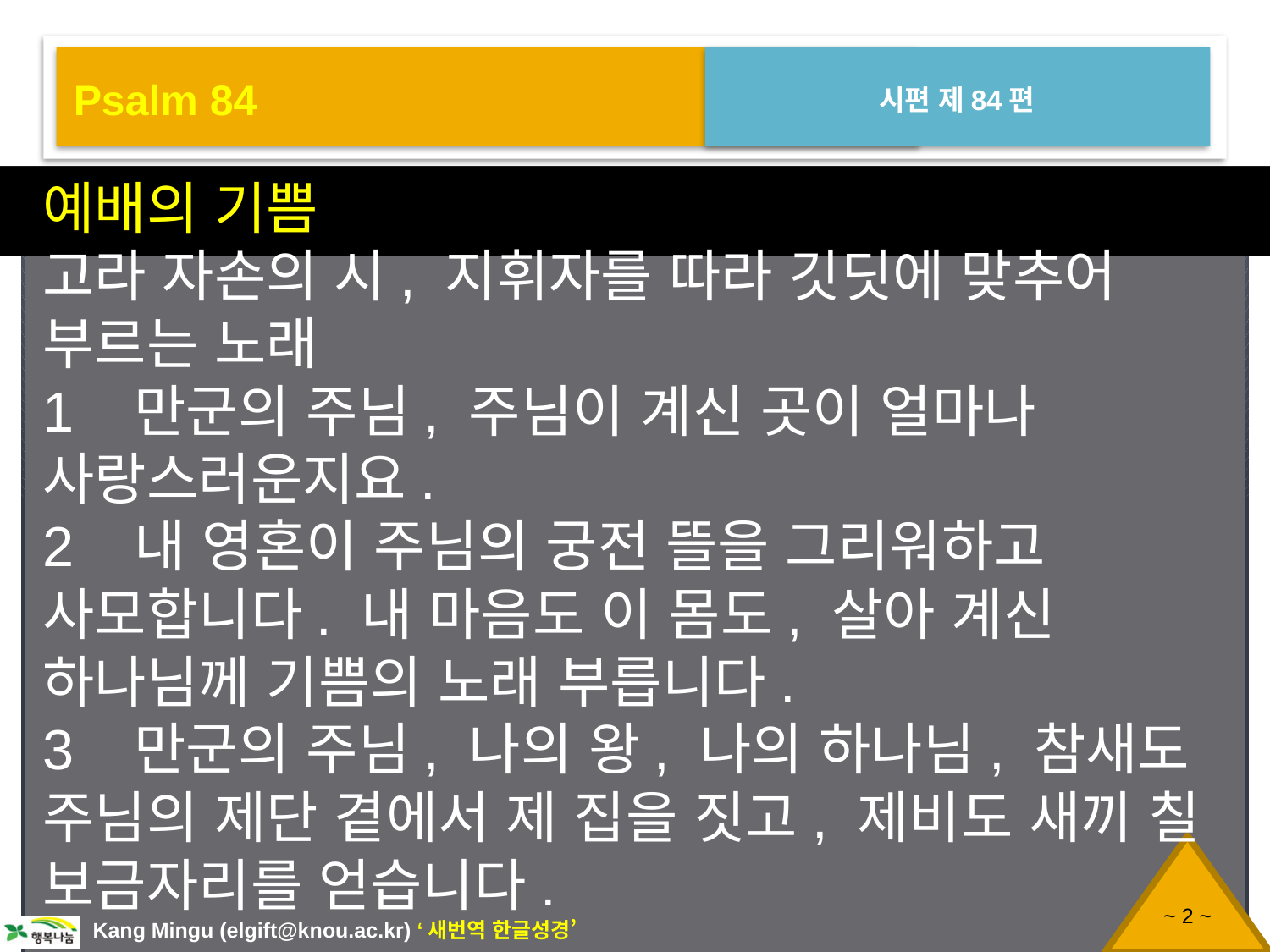

Psalm 84
시편 제84편
예배의 기쁨
고라 자손의 시, 지휘자를 따라 깃딧에 맞추어 부르는 노래
1   만군의 주님, 주님이 계신 곳이 얼마나 사랑스러운지요.
2   내 영혼이 주님의 궁전 뜰을 그리워하고 사모합니다. 내 마음도 이 몸도, 살아 계신 하나님께 기쁨의 노래 부릅니다.
3   만군의 주님, 나의 왕, 나의 하나님, 참새도 주님의 제단 곁에서 제 집을 짓고, 제비도 새끼 칠 보금자리를 얻습니다.